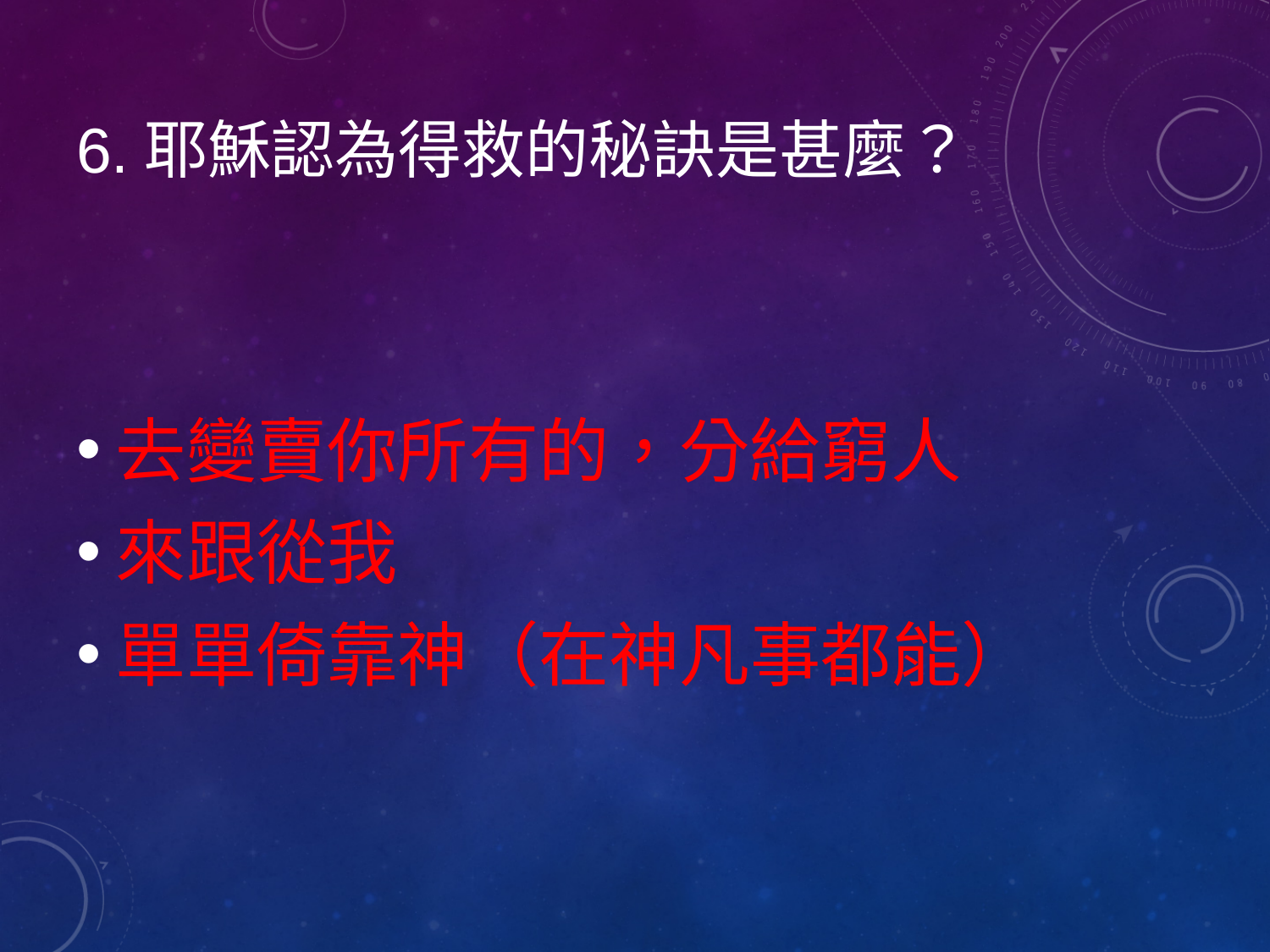

# 6.耶穌認為得救的秘訣是甚麼？
去變賣你所有的，分給窮人
來跟從我
單單倚靠神（在神凡事都能）